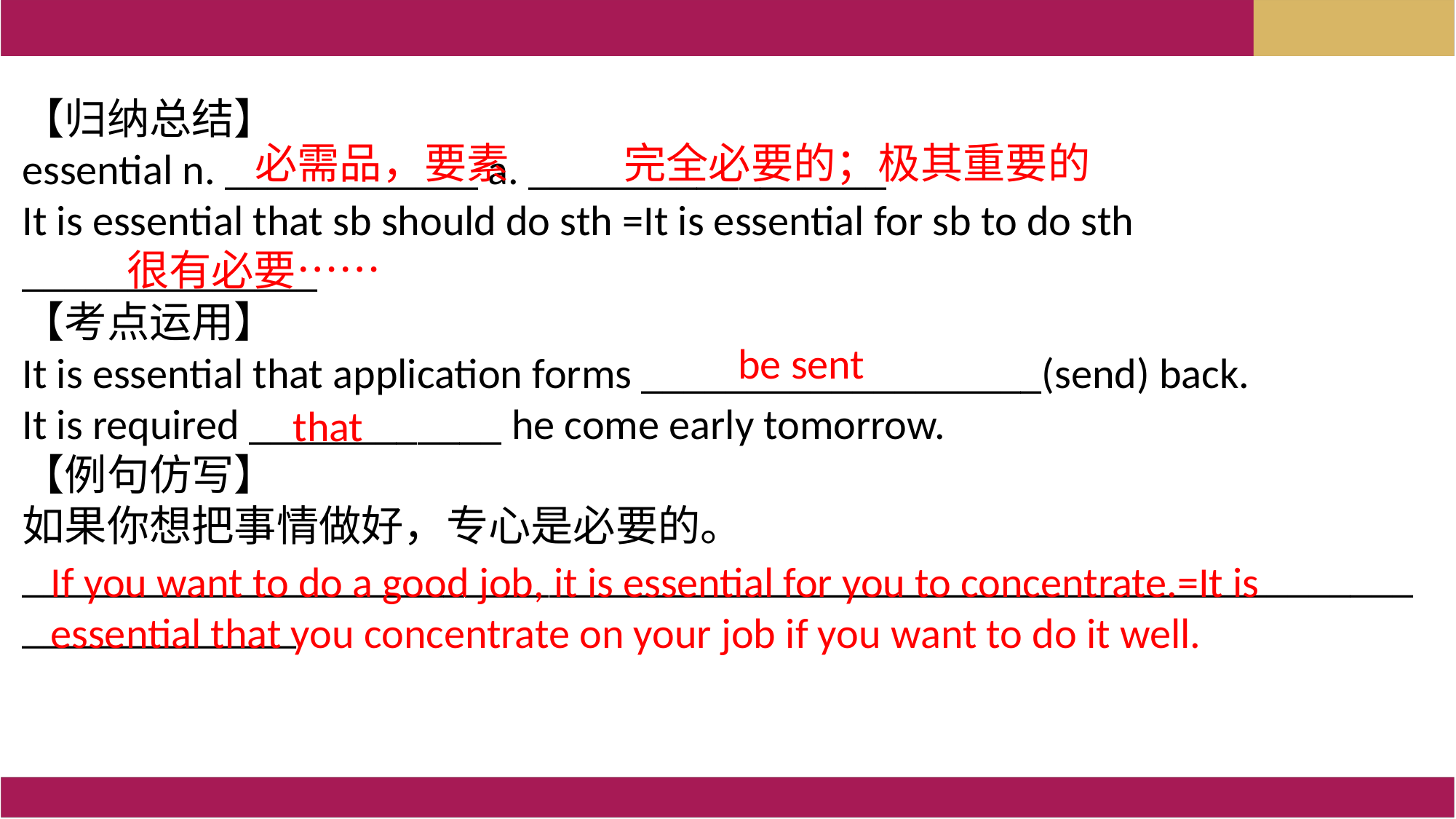

【归纳总结】
essential n. ____________ a. _________________
It is essential that sb should do sth =It is essential for sb to do sth ______________
【考点运用】
It is essential that application forms ___________________(send) back.
It is required ____________ he come early tomorrow.
【例句仿写】
如果你想把事情做好，专心是必要的。
_______________________________________________________________________________
 必需品，要素
 完全必要的；极其重要的
 很有必要……
  be sent
 that
If you want to do a good job, it is essential for you to concentrate.=It is essential that you concentrate on your job if you want to do it well.